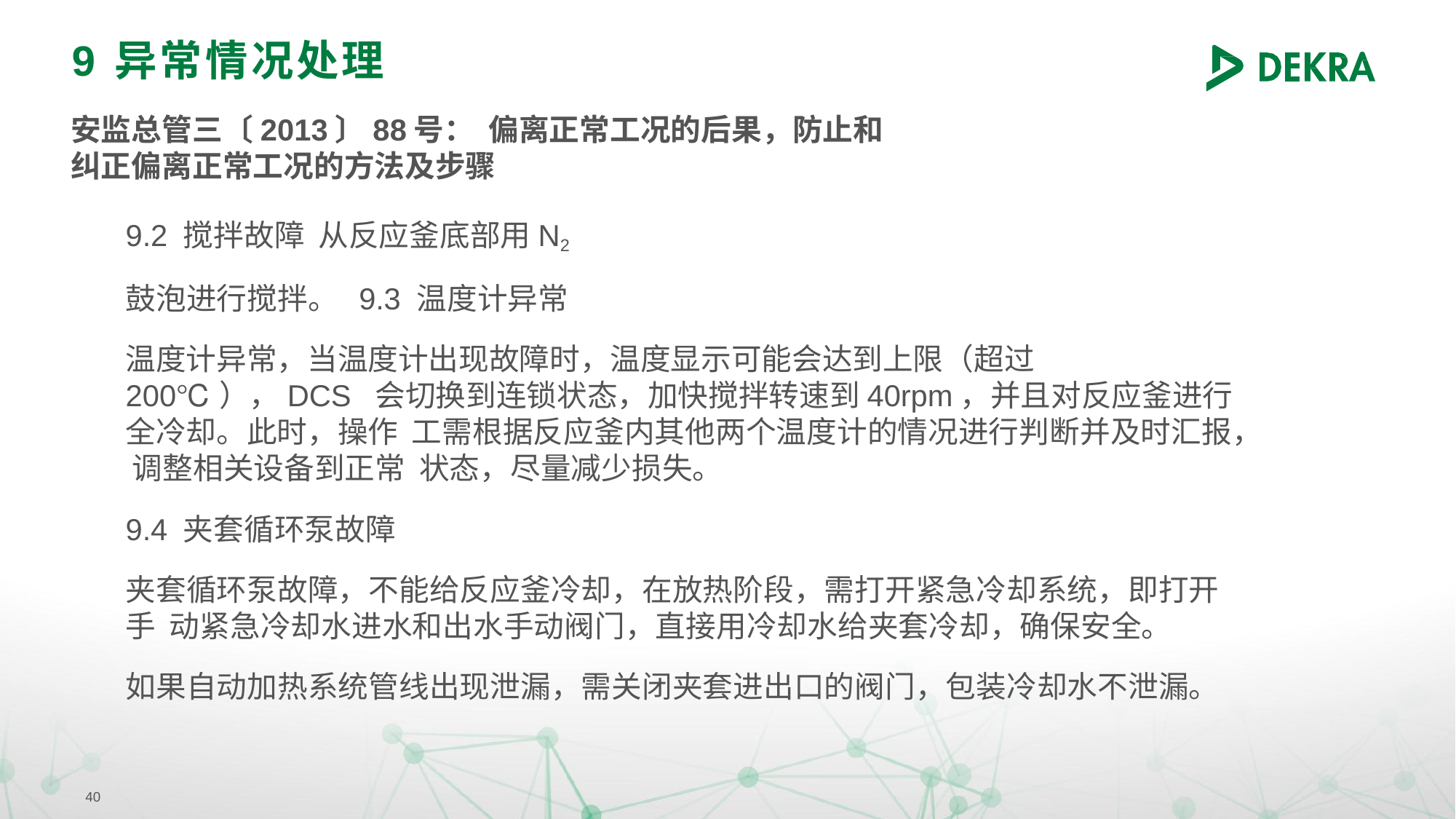

# 9	异常情况处理

安监总管三〔2013〕88号：  偏离正常工况的后果，防止和纠正偏离正常工况的方法及步骤
9.2 搅拌故障  从反应釜底部用N2鼓泡进行搅拌。  9.3 温度计异常
温度计异常，当温度计出现故障时，温度显示可能会达到上限（超过200℃），DCS  会切换到连锁状态，加快搅拌转速到40rpm，并且对反应釜进行全冷却。此时，操作  工需根据反应釜内其他两个温度计的情况进行判断并及时汇报， 调整相关设备到正常  状态，尽量减少损失。
9.4 夹套循环泵故障
夹套循环泵故障，不能给反应釜冷却，在放热阶段，需打开紧急冷却系统，即打开手  动紧急冷却水进水和出水手动阀门，直接用冷却水给夹套冷却，确保安全。
如果自动加热系统管线出现泄漏，需关闭夹套进出口的阀门，包装冷却水不泄漏。
40